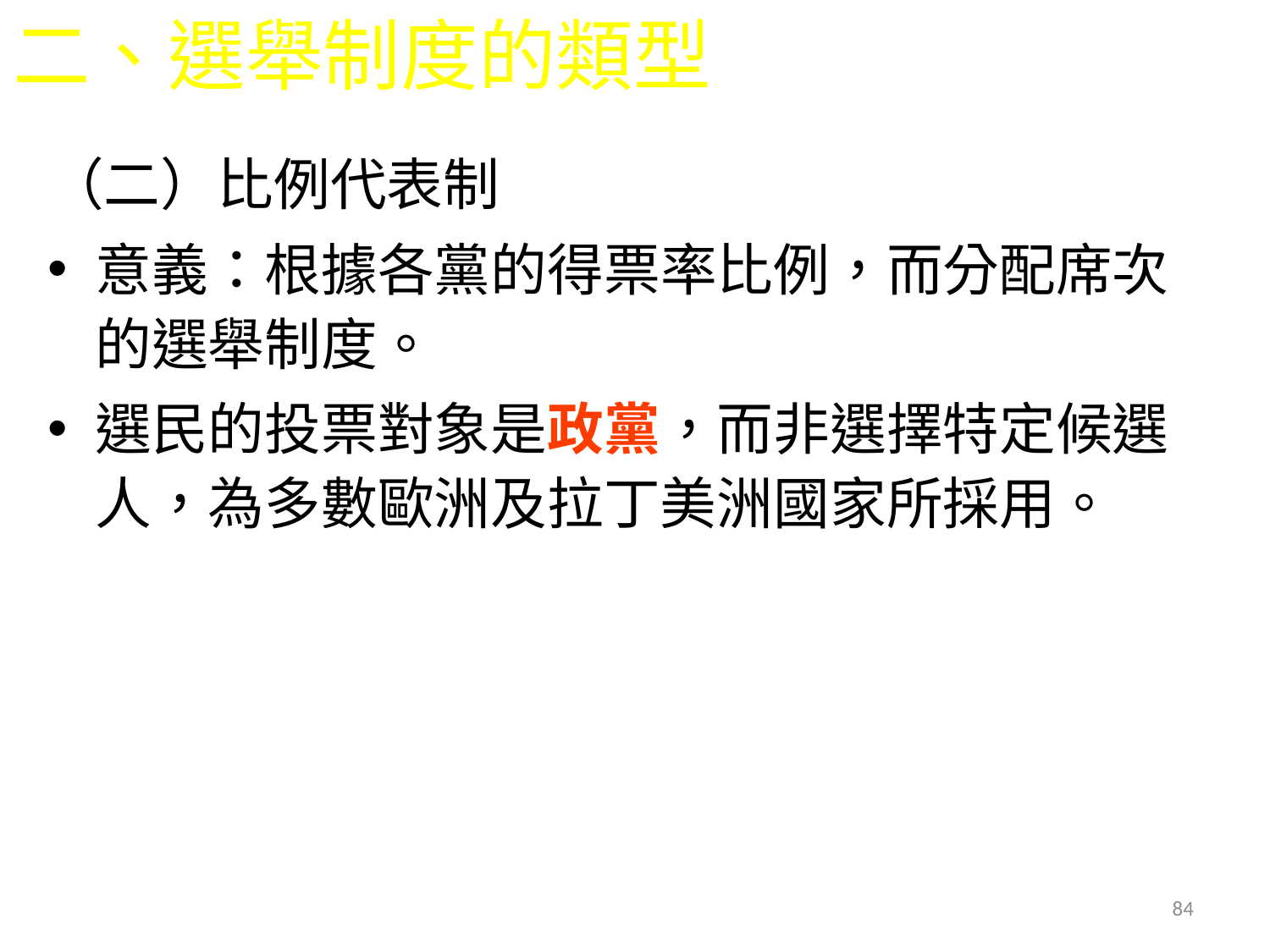

# 二、選舉制度的類型
（二）比例代表制
意義：根據各黨的得票率比例，而分配席次的選舉制度。
選民的投票對象是政黨，而非選擇特定候選人，為多數歐洲及拉丁美洲國家所採用。
84